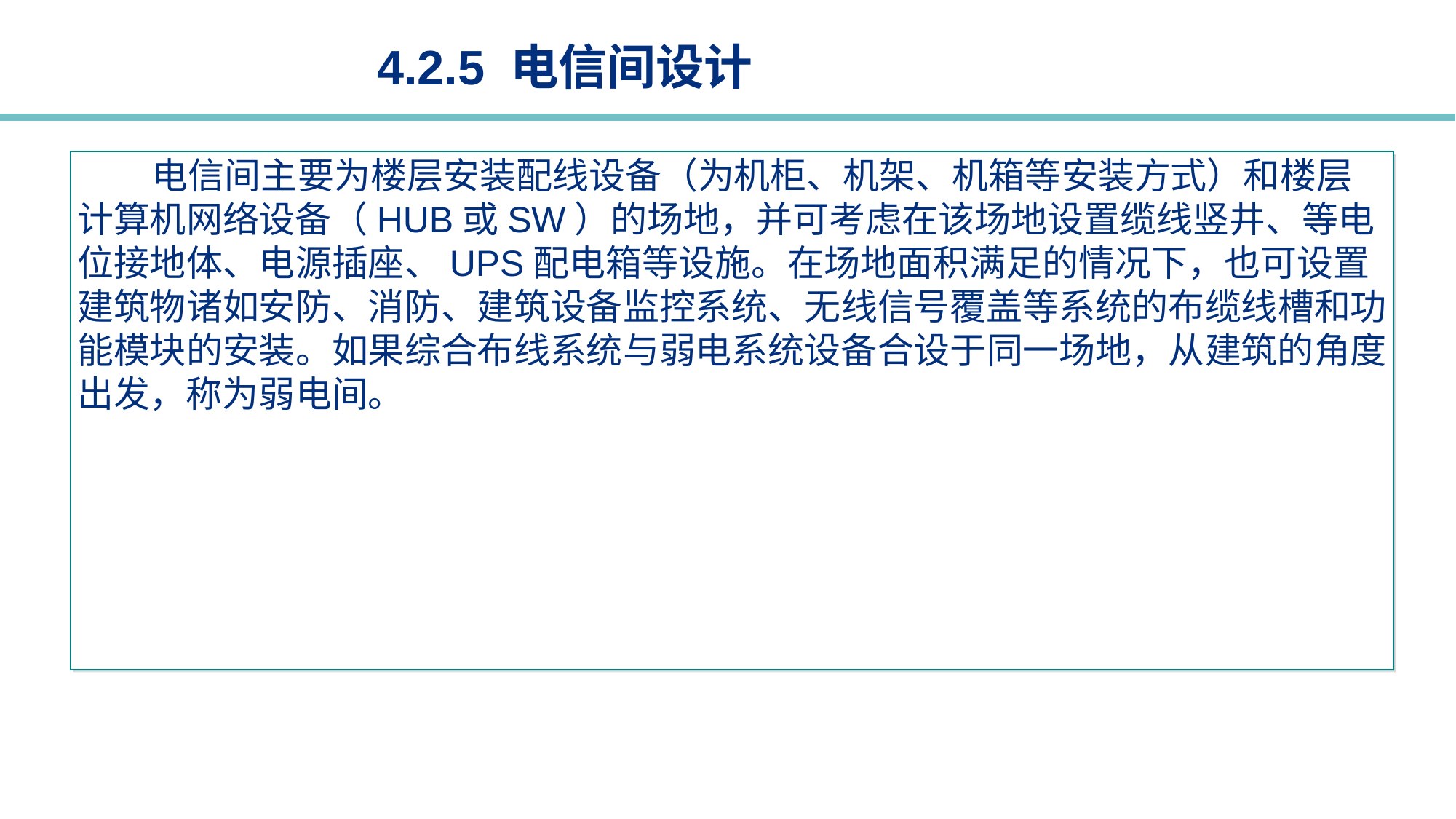

4.2.5 电信间设计
电信间主要为楼层安装配线设备（为机柜、机架、机箱等安装方式）和楼层计算机网络设备（HUB或SW）的场地，并可考虑在该场地设置缆线竖井、等电位接地体、电源插座、UPS配电箱等设施。在场地面积满足的情况下，也可设置建筑物诸如安防、消防、建筑设备监控系统、无线信号覆盖等系统的布缆线槽和功能模块的安装。如果综合布线系统与弱电系统设备合设于同一场地，从建筑的角度出发，称为弱电间。